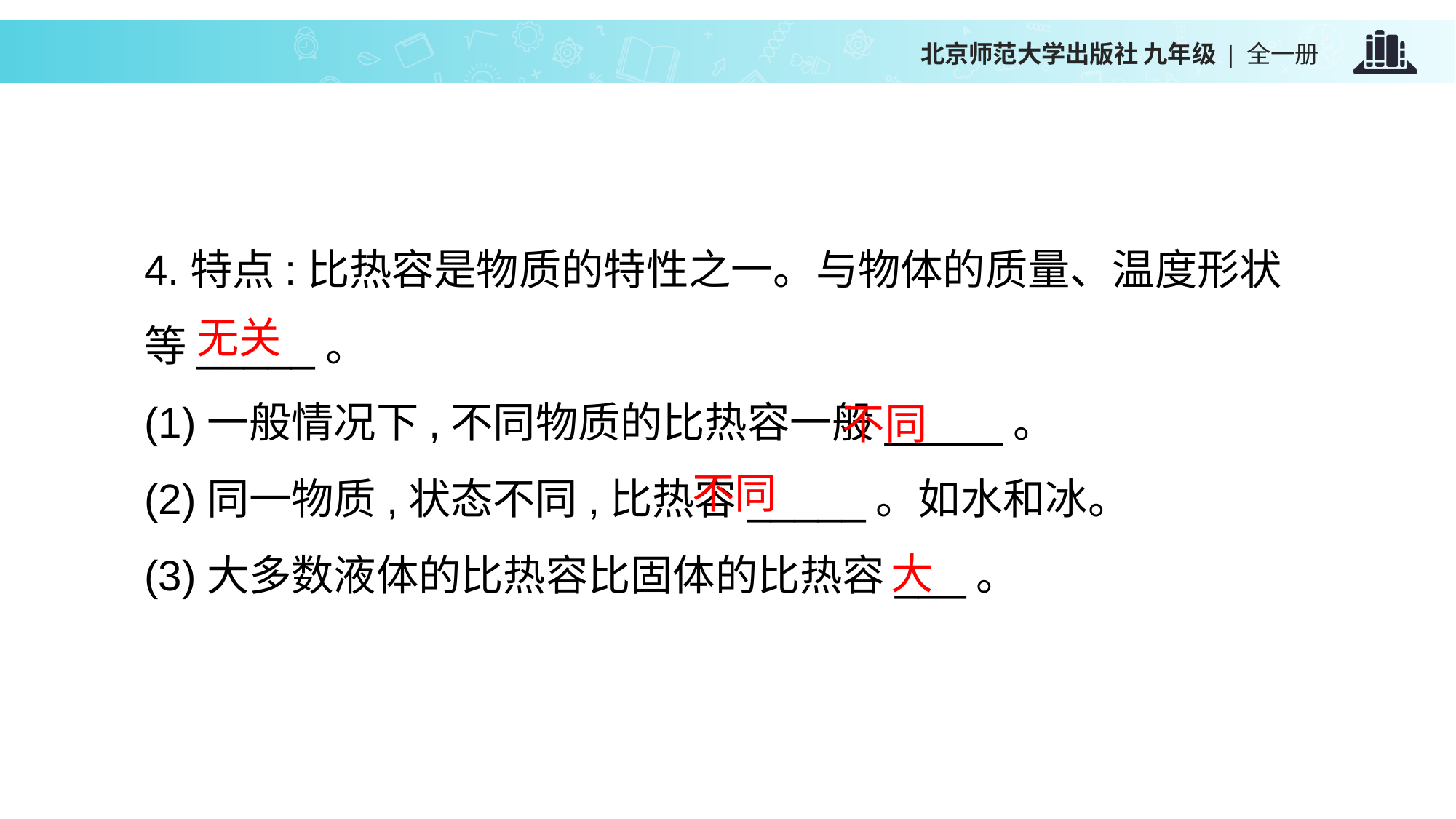

4.特点:比热容是物质的特性之一。与物体的质量、温度形状
等_____。
(1)一般情况下,不同物质的比热容一般_____。
(2)同一物质,状态不同,比热容_____。如水和冰。
(3)大多数液体的比热容比固体的比热容___。
无关
不同
不同
大